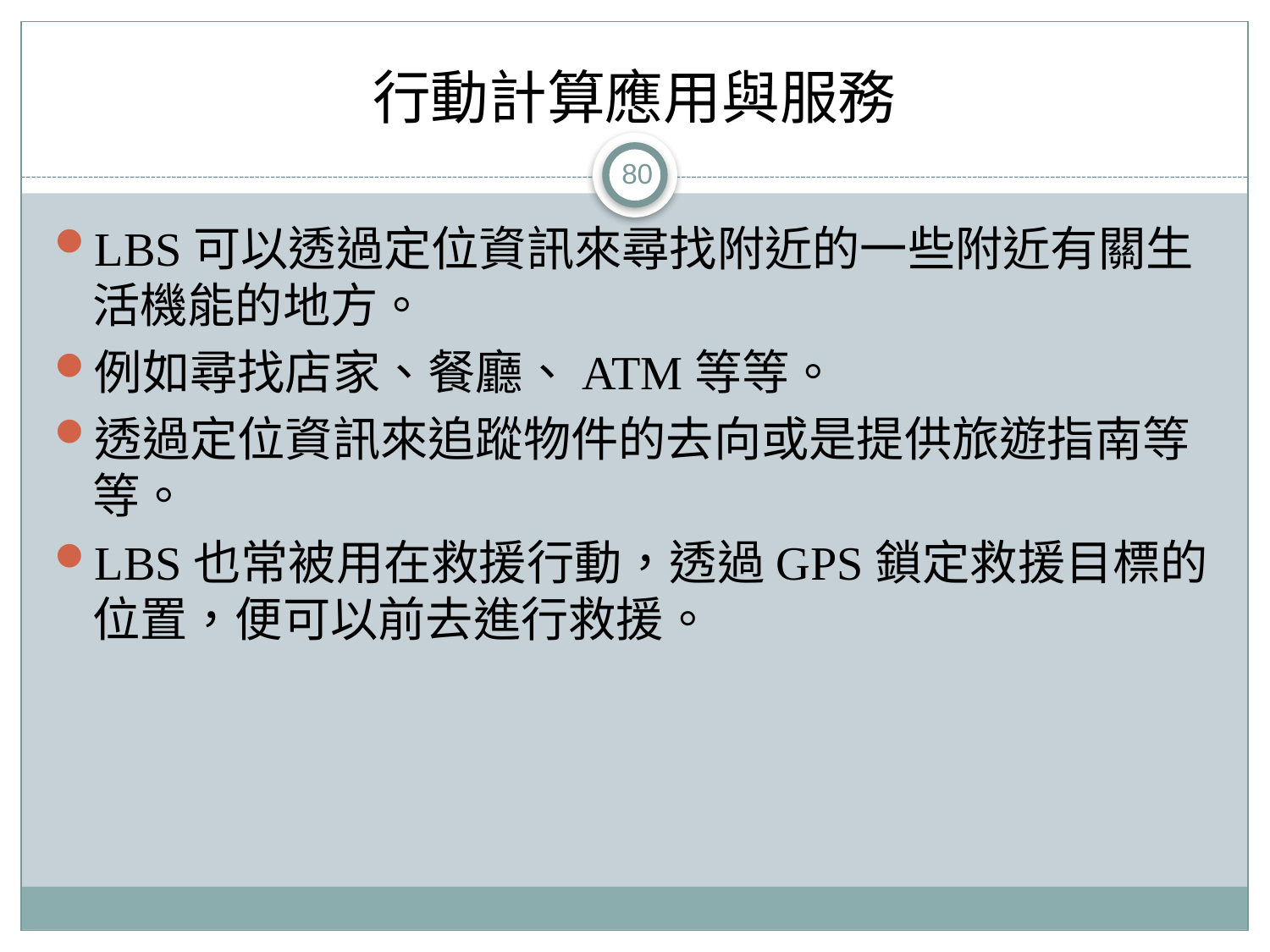

# 行動計算應用與服務
80
LBS可以透過定位資訊來尋找附近的一些附近有關生活機能的地方。
例如尋找店家、餐廳、ATM等等。
透過定位資訊來追蹤物件的去向或是提供旅遊指南等等。
LBS也常被用在救援行動，透過GPS鎖定救援目標的位置，便可以前去進行救援。